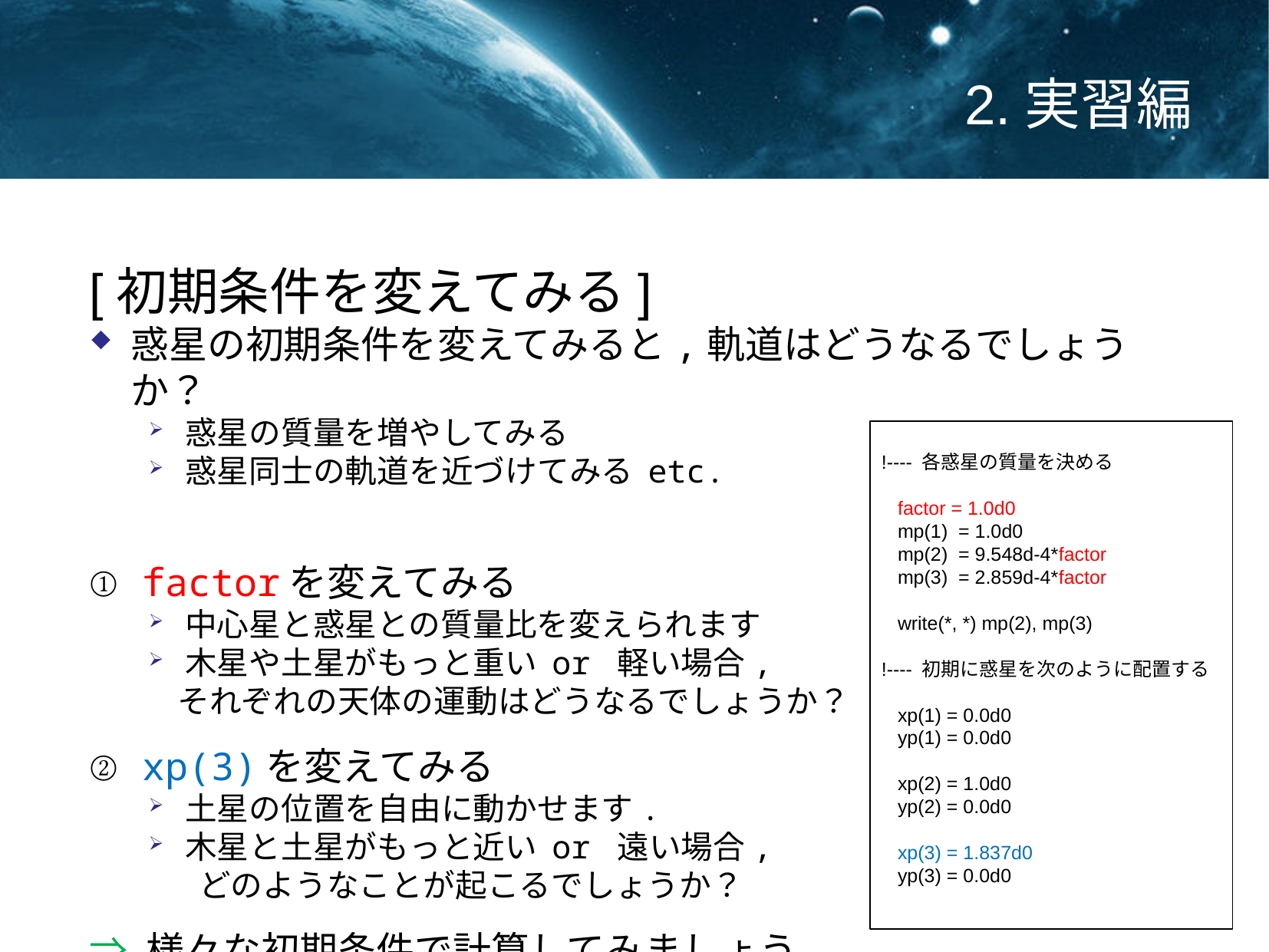

# 2.実習編
[初期条件を変えてみる]
惑星の初期条件を変えてみると,軌道はどうなるでしょうか？
惑星の質量を増やしてみる
惑星同士の軌道を近づけてみる etc.

① factorを変えてみる
中心星と惑星との質量比を変えられます
木星や土星がもっと重い or 軽い場合,
   それぞれの天体の運動はどうなるでしょうか？
② xp(3)を変えてみる
土星の位置を自由に動かせます.
木星と土星がもっと近い or 遠い場合,
      どのようなことが起こるでしょうか？
⇒ 様々な初期条件で計算してみましょう

!---- 各惑星の質量を決める

   factor = 1.0d0
   mp(1)  = 1.0d0
   mp(2)  = 9.548d-4*factor
   mp(3)  = 2.859d-4*factor

   write(*, *) mp(2), mp(3)

!---- 初期に惑星を次のように配置する

   xp(1) = 0.0d0
   yp(1) = 0.0d0

   xp(2) = 1.0d0
   yp(2) = 0.0d0

   xp(3) = 1.837d0
   yp(3) = 0.0d0